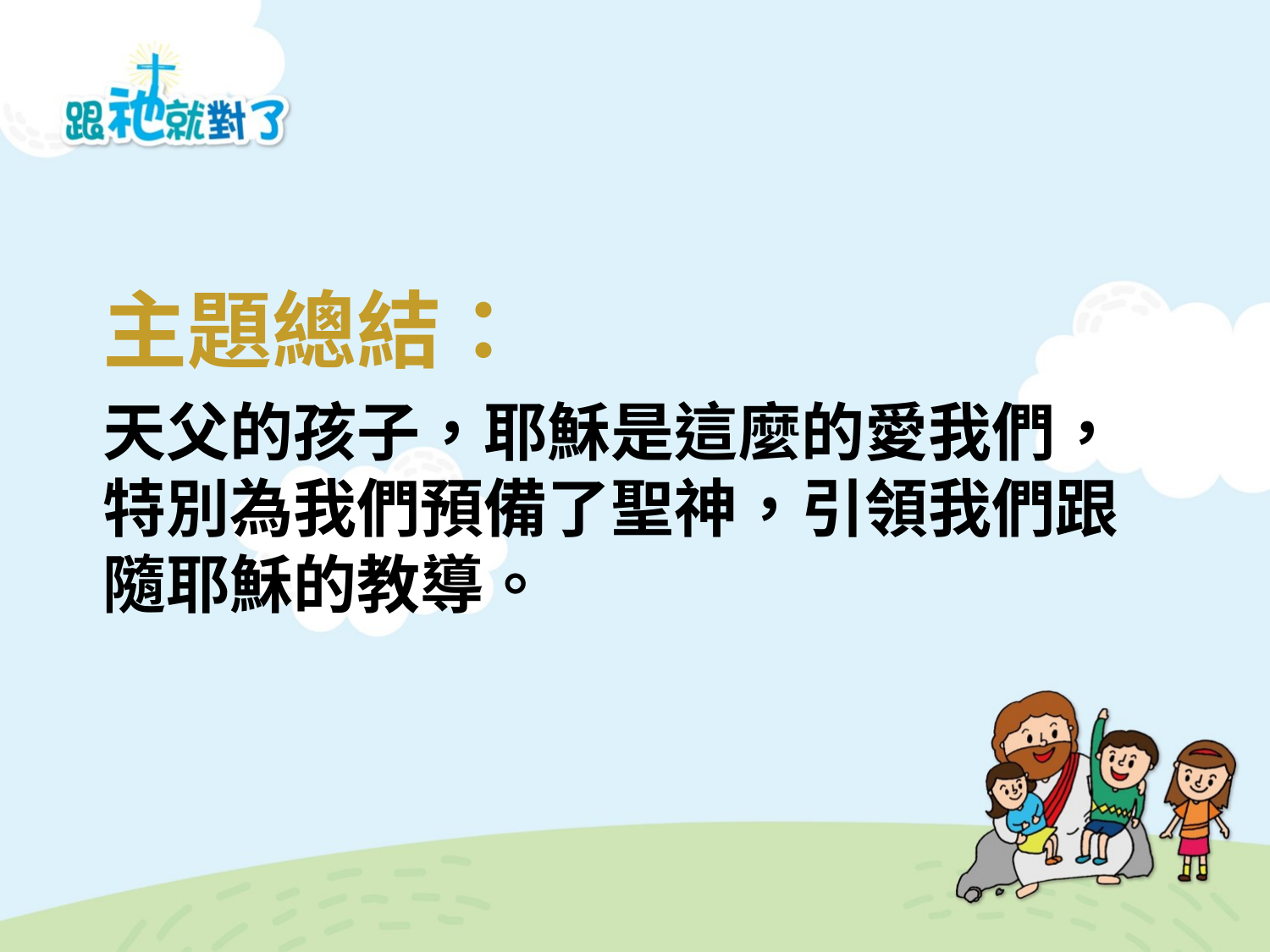

主題總結：
天父的孩子，耶穌是這麼的愛我們，特別為我們預備了聖神，引領我們跟隨耶穌的教導。